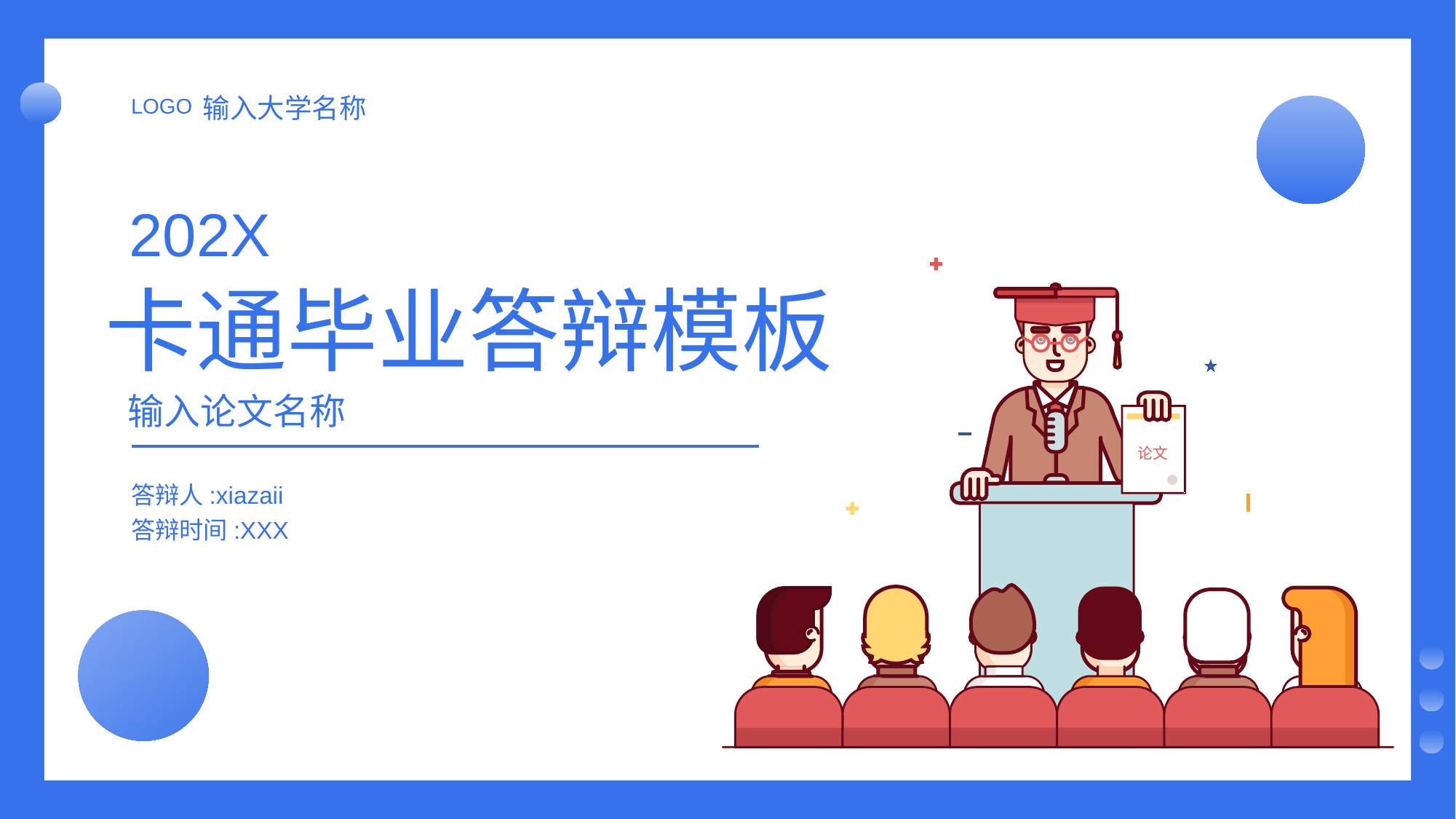

输入大学名称
LOGO
202X
卡通毕业答辩模板
输入论文名称
答辩人:xiazaii
答辩时间:XXX

论文